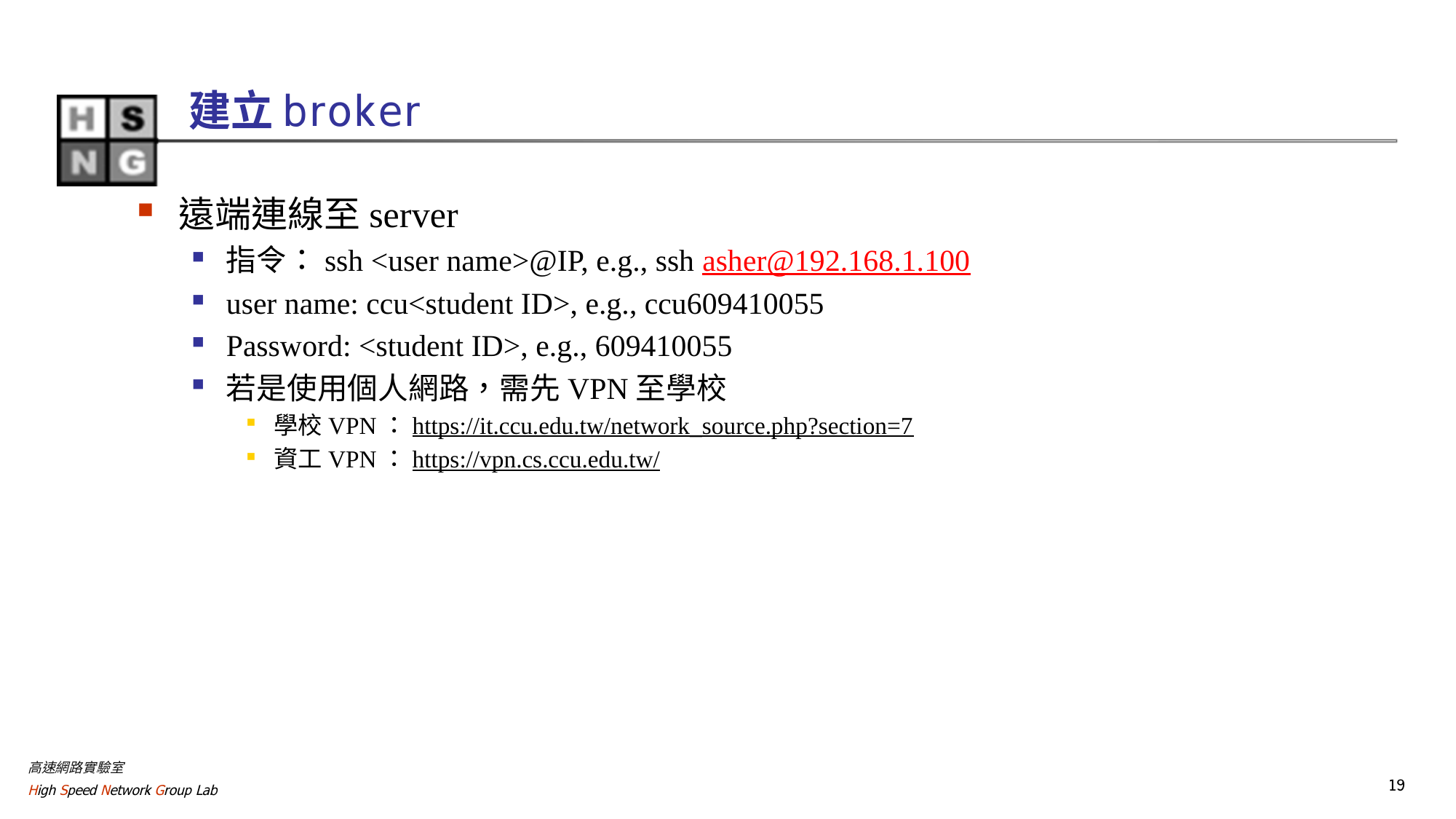

# 建立broker
遠端連線至server
指令：ssh <user name>@IP, e.g., ssh asher@192.168.1.100
user name: ccu<student ID>, e.g., ccu609410055
Password: <student ID>, e.g., 609410055
若是使用個人網路，需先VPN至學校
學校VPN：https://it.ccu.edu.tw/network_source.php?section=7
資工VPN：https://vpn.cs.ccu.edu.tw/